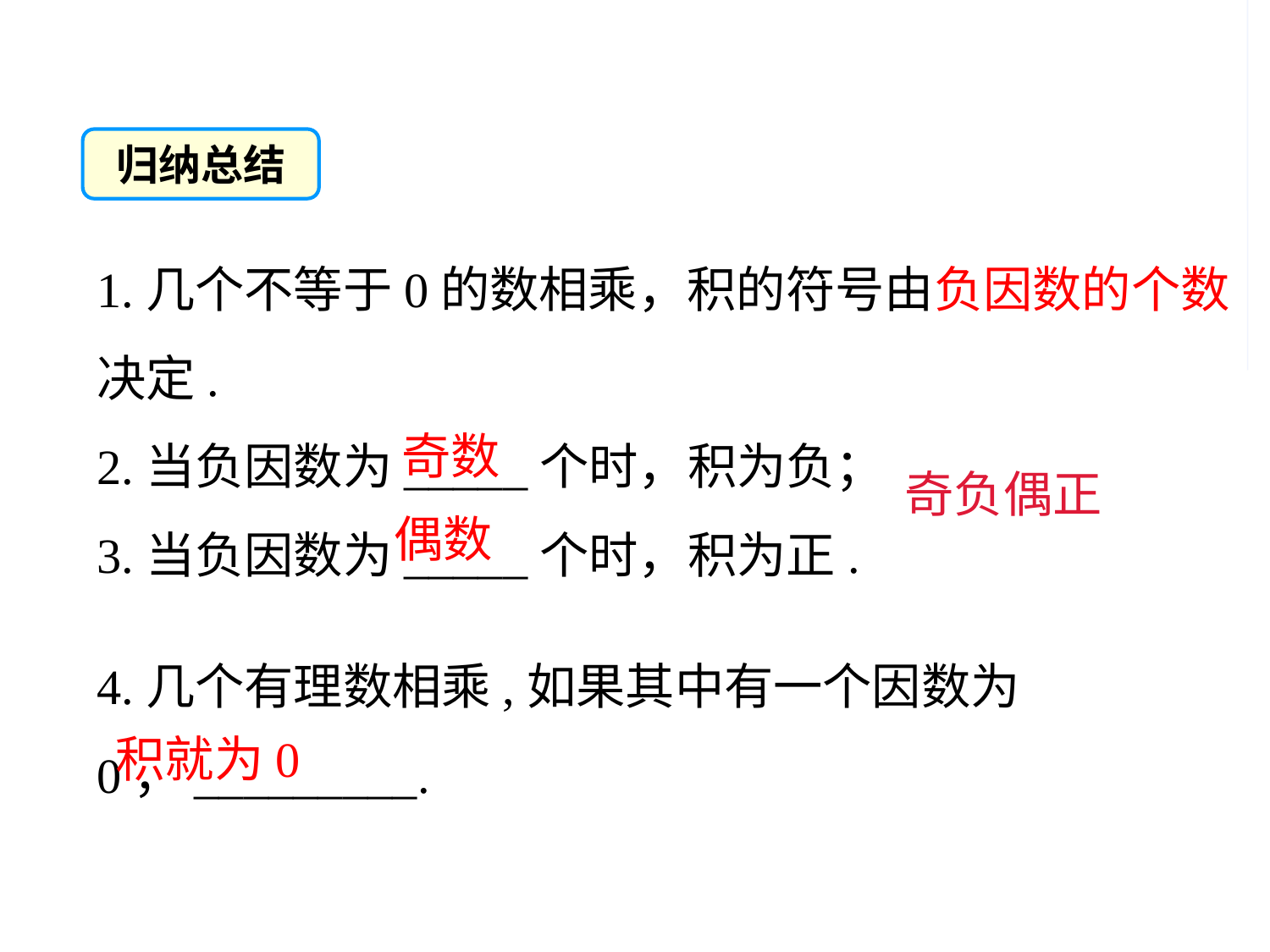

归纳总结
1.几个不等于0的数相乘，积的符号由负因数的个数决定.
2.当负因数为_____个时，积为负；
3.当负因数为_____个时，积为正.

奇数
奇负偶正
偶数
4.几个有理数相乘,如果其中有一个因数为0，_________.
积就为0